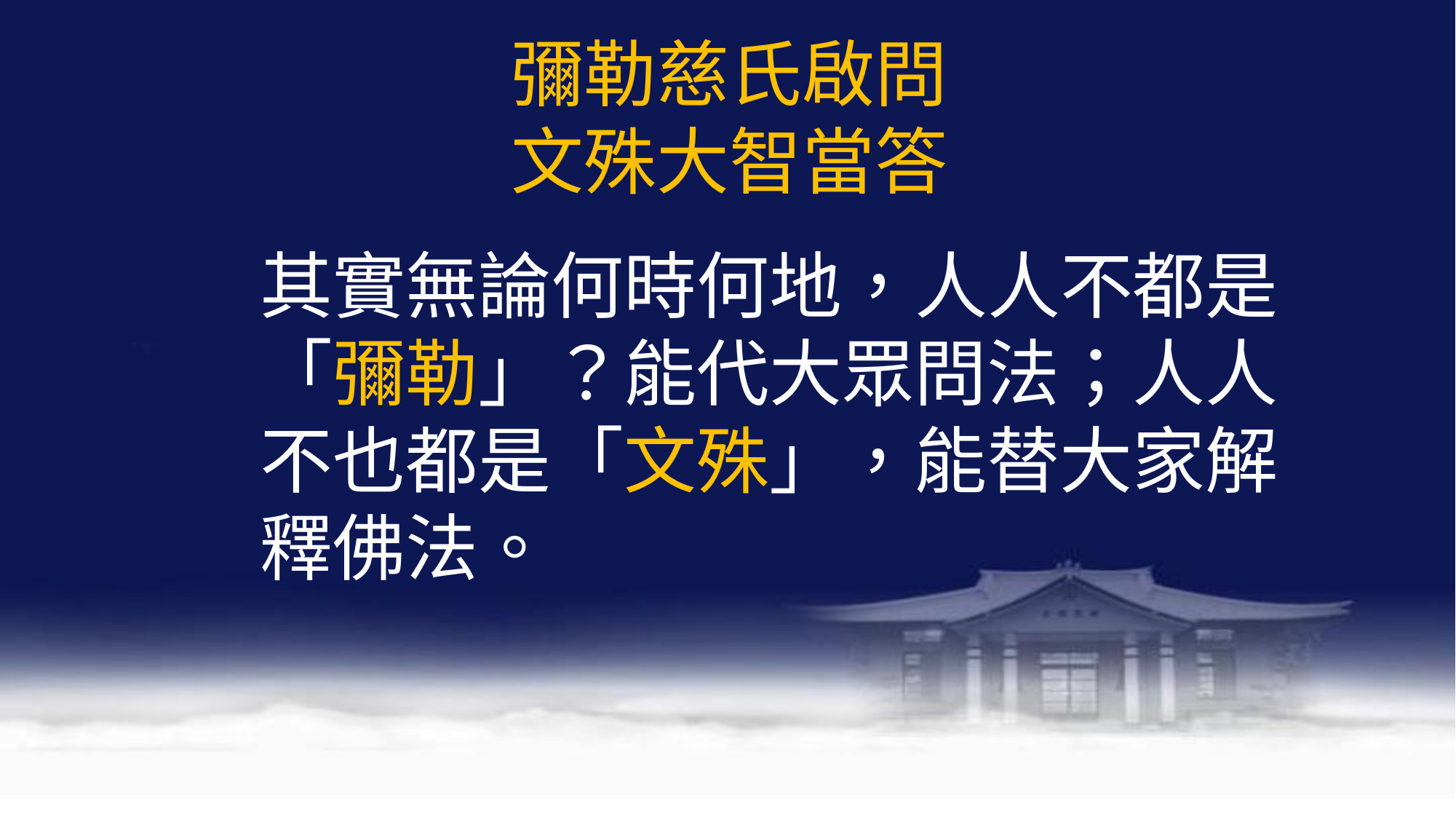

彌勒慈氏啟問
文殊大智當答
其實無論何時何地，人人不都是「彌勒」？能代大眾問法；人人不也都是「文殊」，能替大家解釋佛法。